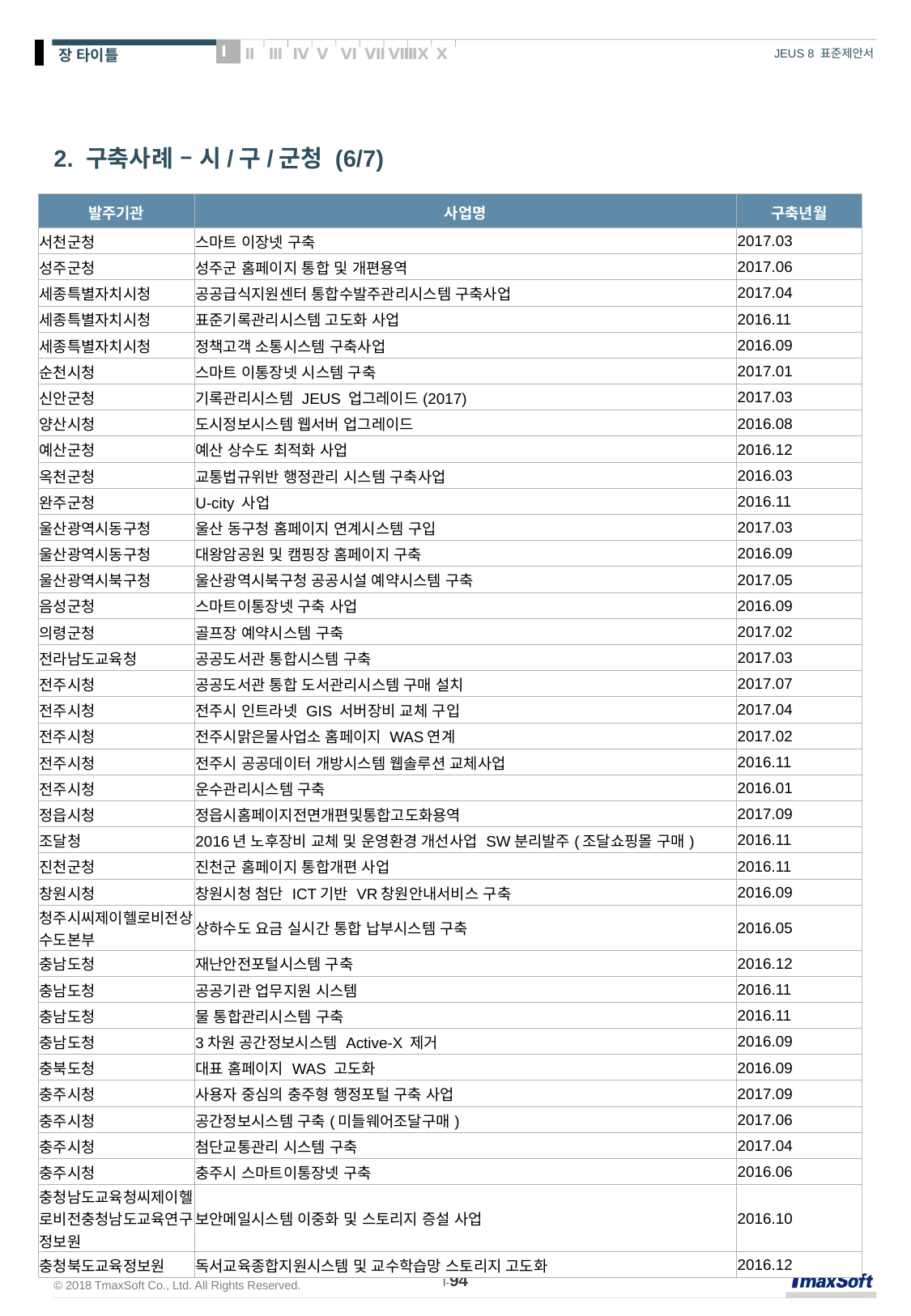

# 2. 구축사례 – 시/구/군청 (6/7)
| 발주기관 | 사업명 | 구축년월 |
| --- | --- | --- |
| 서천군청 | 스마트 이장넷 구축 | 2017.03 |
| 성주군청 | 성주군 홈페이지 통합 및 개편용역 | 2017.06 |
| 세종특별자치시청 | 공공급식지원센터 통합수발주관리시스템 구축사업 | 2017.04 |
| 세종특별자치시청 | 표준기록관리시스템 고도화 사업 | 2016.11 |
| 세종특별자치시청 | 정책고객 소통시스템 구축사업 | 2016.09 |
| 순천시청 | 스마트 이통장넷 시스템 구축 | 2017.01 |
| 신안군청 | 기록관리시스템 JEUS 업그레이드(2017) | 2017.03 |
| 양산시청 | 도시정보시스템 웹서버 업그레이드 | 2016.08 |
| 예산군청 | 예산 상수도 최적화 사업 | 2016.12 |
| 옥천군청 | 교통법규위반 행정관리 시스템 구축사업 | 2016.03 |
| 완주군청 | U-city 사업 | 2016.11 |
| 울산광역시동구청 | 울산 동구청 홈페이지 연계시스템 구입 | 2017.03 |
| 울산광역시동구청 | 대왕암공원 및 캠핑장 홈페이지 구축 | 2016.09 |
| 울산광역시북구청 | 울산광역시북구청 공공시설 예약시스템 구축 | 2017.05 |
| 음성군청 | 스마트이통장넷 구축 사업 | 2016.09 |
| 의령군청 | 골프장 예약시스템 구축 | 2017.02 |
| 전라남도교육청 | 공공도서관 통합시스템 구축 | 2017.03 |
| 전주시청 | 공공도서관 통합 도서관리시스템 구매 설치 | 2017.07 |
| 전주시청 | 전주시 인트라넷 GIS 서버장비 교체 구입 | 2017.04 |
| 전주시청 | 전주시맑은물사업소 홈페이지 WAS연계 | 2017.02 |
| 전주시청 | 전주시 공공데이터 개방시스템 웹솔루션 교체사업 | 2016.11 |
| 전주시청 | 운수관리시스템 구축 | 2016.01 |
| 정읍시청 | 정읍시홈페이지전면개편및통합고도화용역 | 2017.09 |
| 조달청 | 2016년 노후장비 교체 및 운영환경 개선사업 SW분리발주(조달쇼핑몰 구매) | 2016.11 |
| 진천군청 | 진천군 홈페이지 통합개편 사업 | 2016.11 |
| 창원시청 | 창원시청 첨단 ICT기반 VR창원안내서비스 구축 | 2016.09 |
| 청주시씨제이헬로비전상수도본부 | 상하수도 요금 실시간 통합 납부시스템 구축 | 2016.05 |
| 충남도청 | 재난안전포털시스템 구축 | 2016.12 |
| 충남도청 | 공공기관 업무지원 시스템 | 2016.11 |
| 충남도청 | 물 통합관리시스템 구축 | 2016.11 |
| 충남도청 | 3차원 공간정보시스템 Active-X 제거 | 2016.09 |
| 충북도청 | 대표 홈페이지 WAS 고도화 | 2016.09 |
| 충주시청 | 사용자 중심의 충주형 행정포털 구축 사업 | 2017.09 |
| 충주시청 | 공간정보시스템 구축(미들웨어조달구매) | 2017.06 |
| 충주시청 | 첨단교통관리 시스템 구축 | 2017.04 |
| 충주시청 | 충주시 스마트이통장넷 구축 | 2016.06 |
| 충청남도교육청씨제이헬로비전충청남도교육연구정보원 | 보안메일시스템 이중화 및 스토리지 증설 사업 | 2016.10 |
| 충청북도교육정보원 | 독서교육종합지원시스템 및 교수학습망 스토리지 고도화 | 2016.12 |